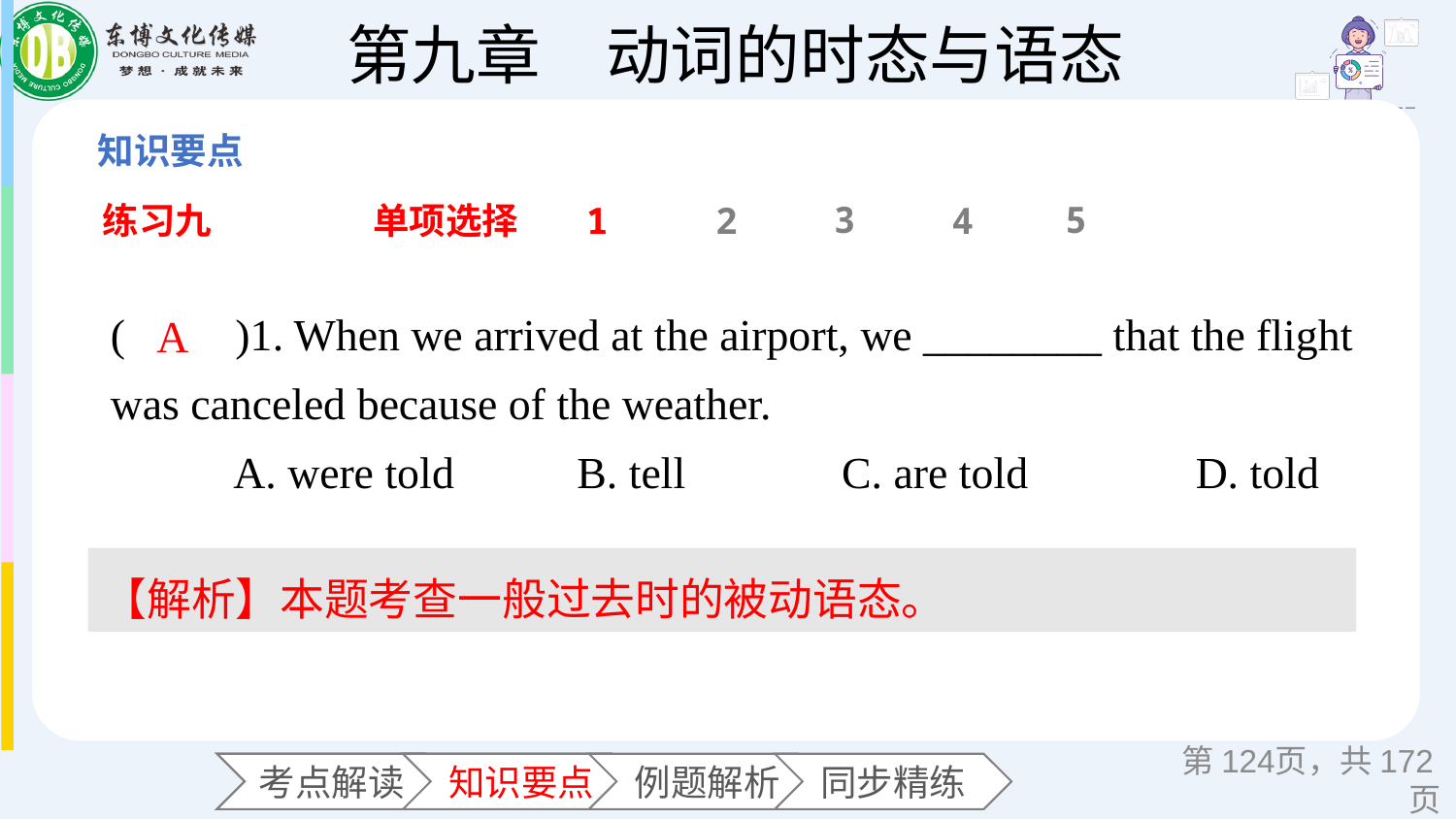

3
5
练习九
单项选择
1
2
4
(　　)1. When we arrived at the airport, we ________ that the flight was canceled because of the weather.
           A. were told           B. tell              C. are told               D. told
A
【解析】本题考查一般过去时的被动语态。
第124页，共172页